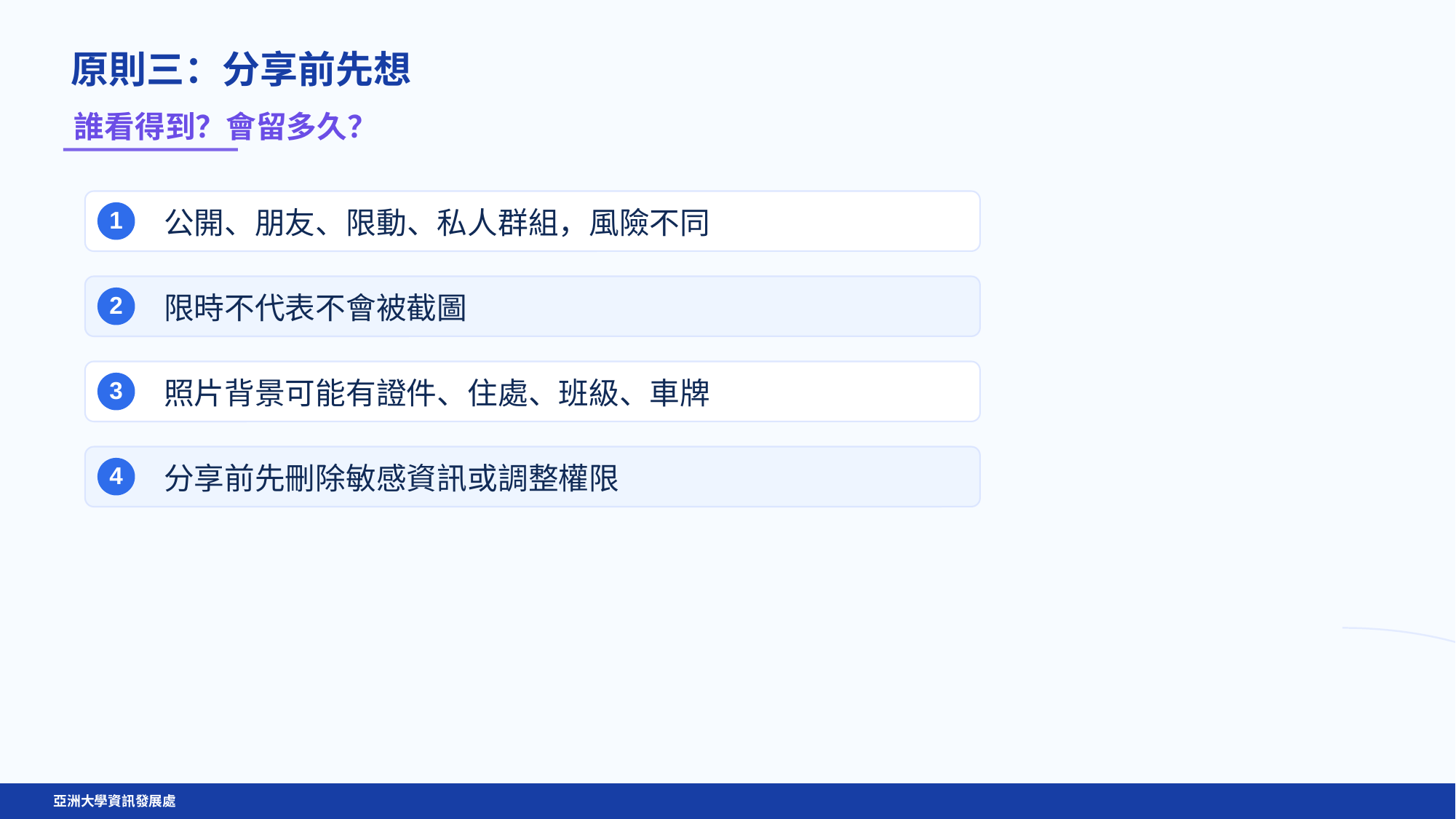

原則三：分享前先想
誰看得到？會留多久？

公開、朋友、限動、私人群組，風險不同
1

限時不代表不會被截圖
2

照片背景可能有證件、住處、班級、車牌
3

分享前先刪除敏感資訊或調整權限
4

亞洲大學資訊發展處